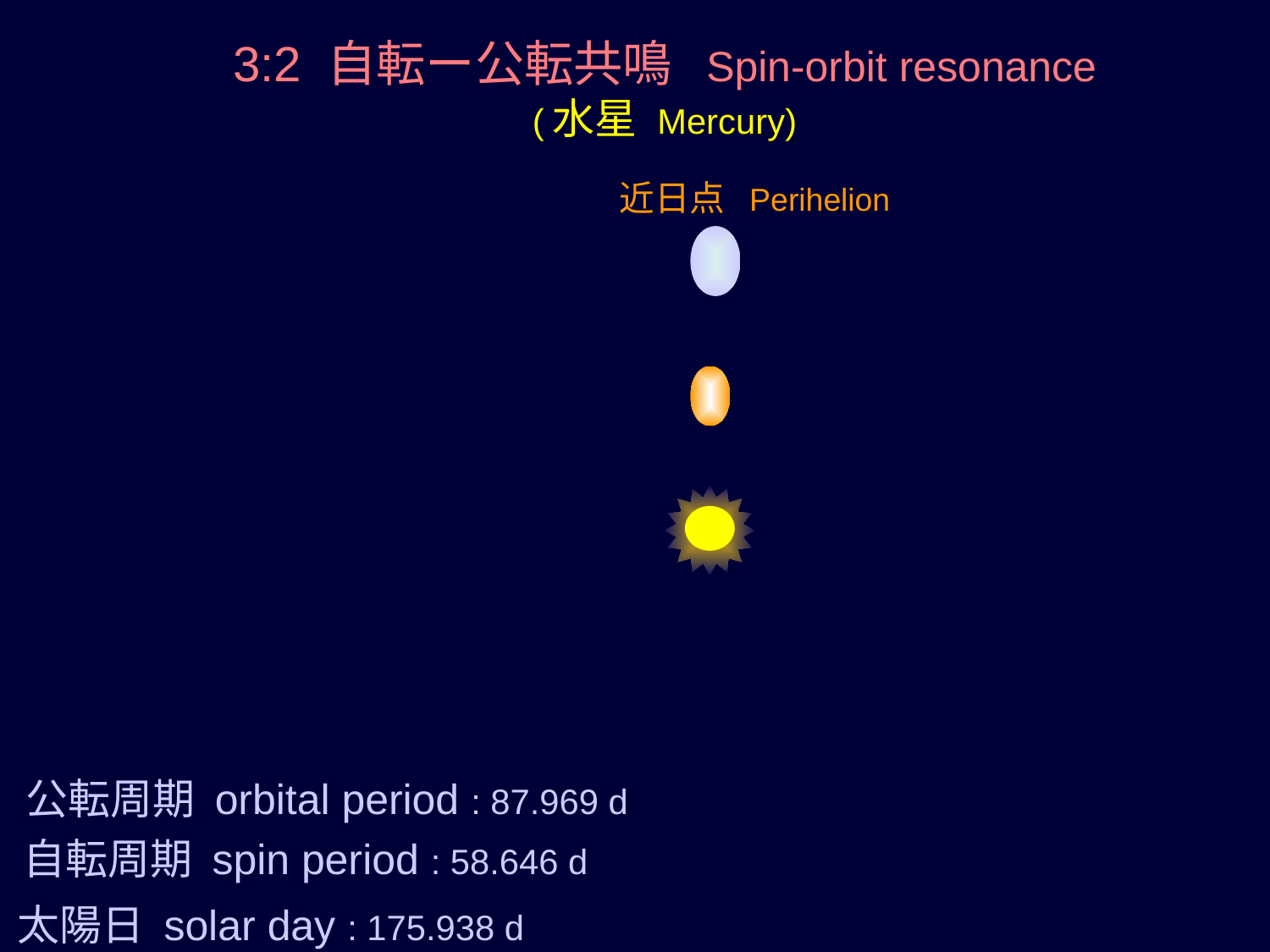

3:2 自転ー公転共鳴  Spin-orbit resonance
(水星 Mercury)
近日点  Perihelion

公転周期 orbital period : 87.969 d
自転周期 spin period : 58.646 d
太陽日 solar day : 175.938 d